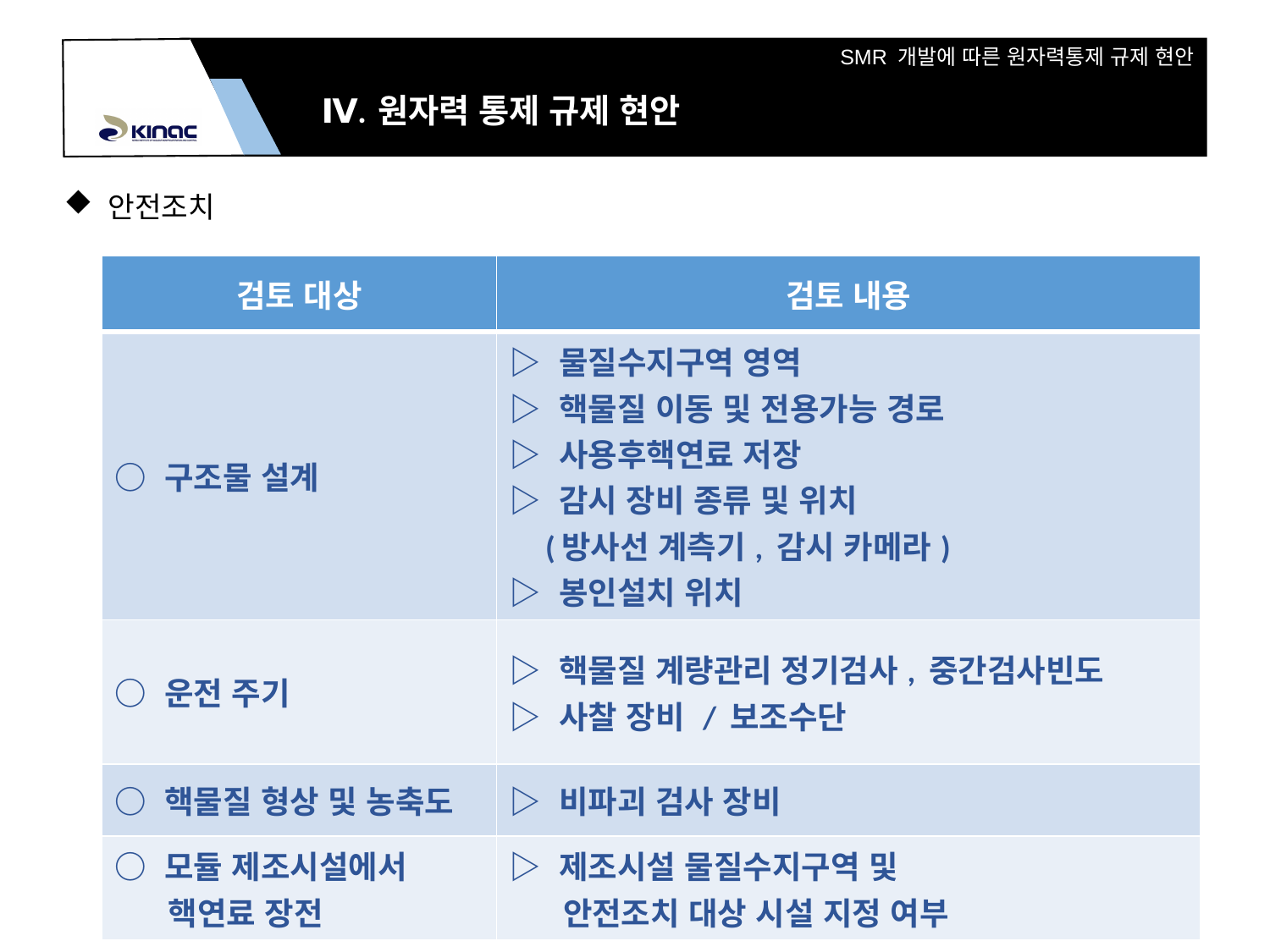

Ⅳ. 원자력 통제 규제 현안
안전조치

| 검토 대상 | 검토 내용 |
| --- | --- |
| ○ 구조물 설계 | ▷ 물질수지구역 영역 ▷ 핵물질 이동 및 전용가능 경로 ▷ 사용후핵연료 저장 ▷ 감시 장비 종류 및 위치 (방사선 계측기, 감시 카메라) ▷ 봉인설치 위치 |
| ○ 운전 주기 | ▷ 핵물질 계량관리 정기검사, 중간검사빈도 ▷ 사찰 장비 / 보조수단 |
| ○ 핵물질 형상 및 농축도 | ▷ 비파괴 검사 장비 |
| ○ 모듈 제조시설에서 핵연료 장전 | ▷ 제조시설 물질수지구역 및 안전조치 대상 시설 지정 여부 |